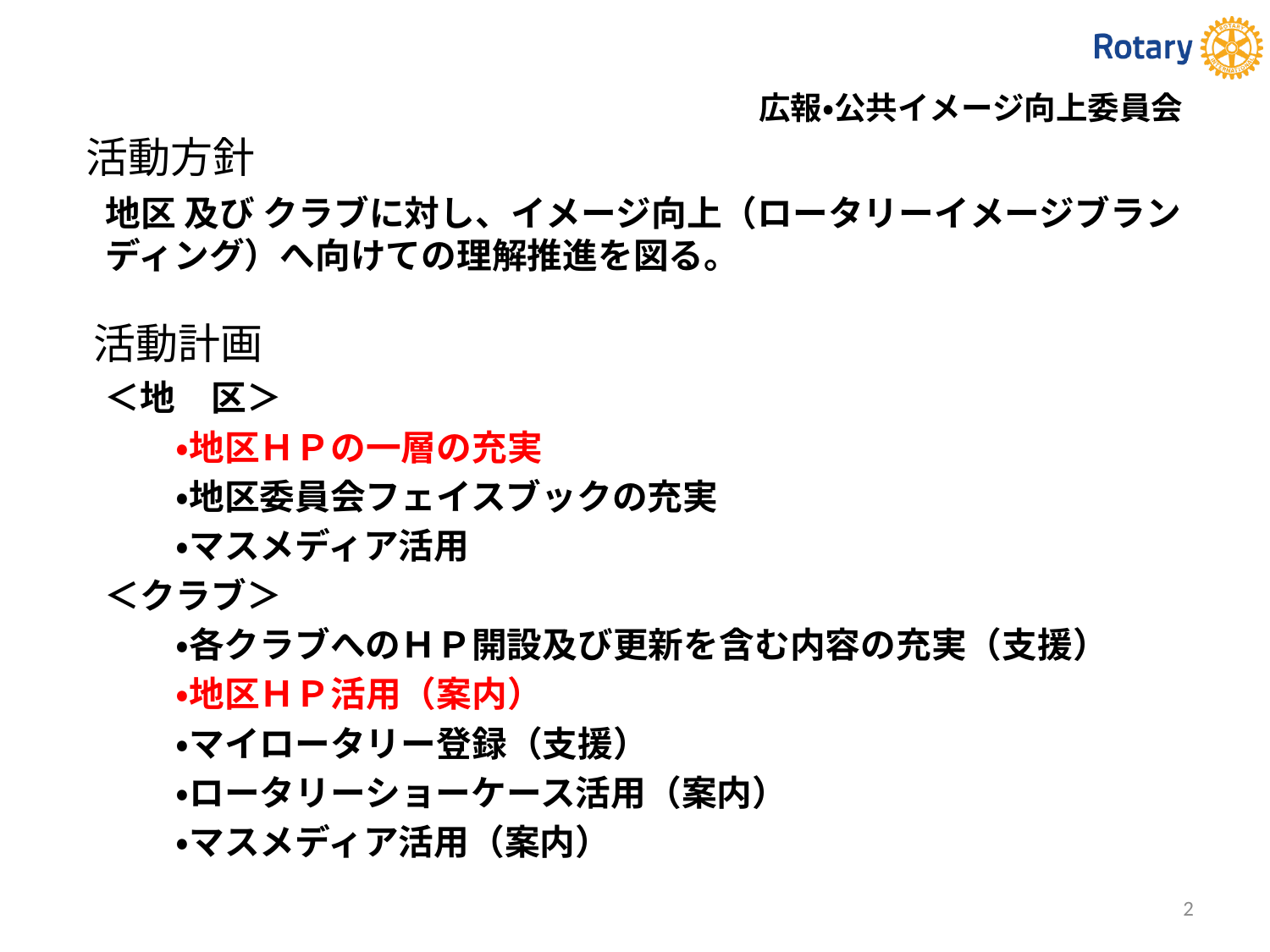

広報・公共イメージ向上委員会
# 活動方針
地区 及び クラブに対し、イメージ向上（ロータリーイメージブランディング）へ向けての理解推進を図る。
活動計画
＜地　区＞
　　・地区ＨＰの一層の充実
　　・地区委員会フェイスブックの充実
　　・マスメディア活用
＜クラブ＞
　　・各クラブへのＨＰ開設及び更新を含む内容の充実（支援）
　　・地区ＨＰ活用（案内）
　　・マイロータリー登録（支援）
　　・ロータリーショーケース活用（案内）
　　・マスメディア活用（案内）
2